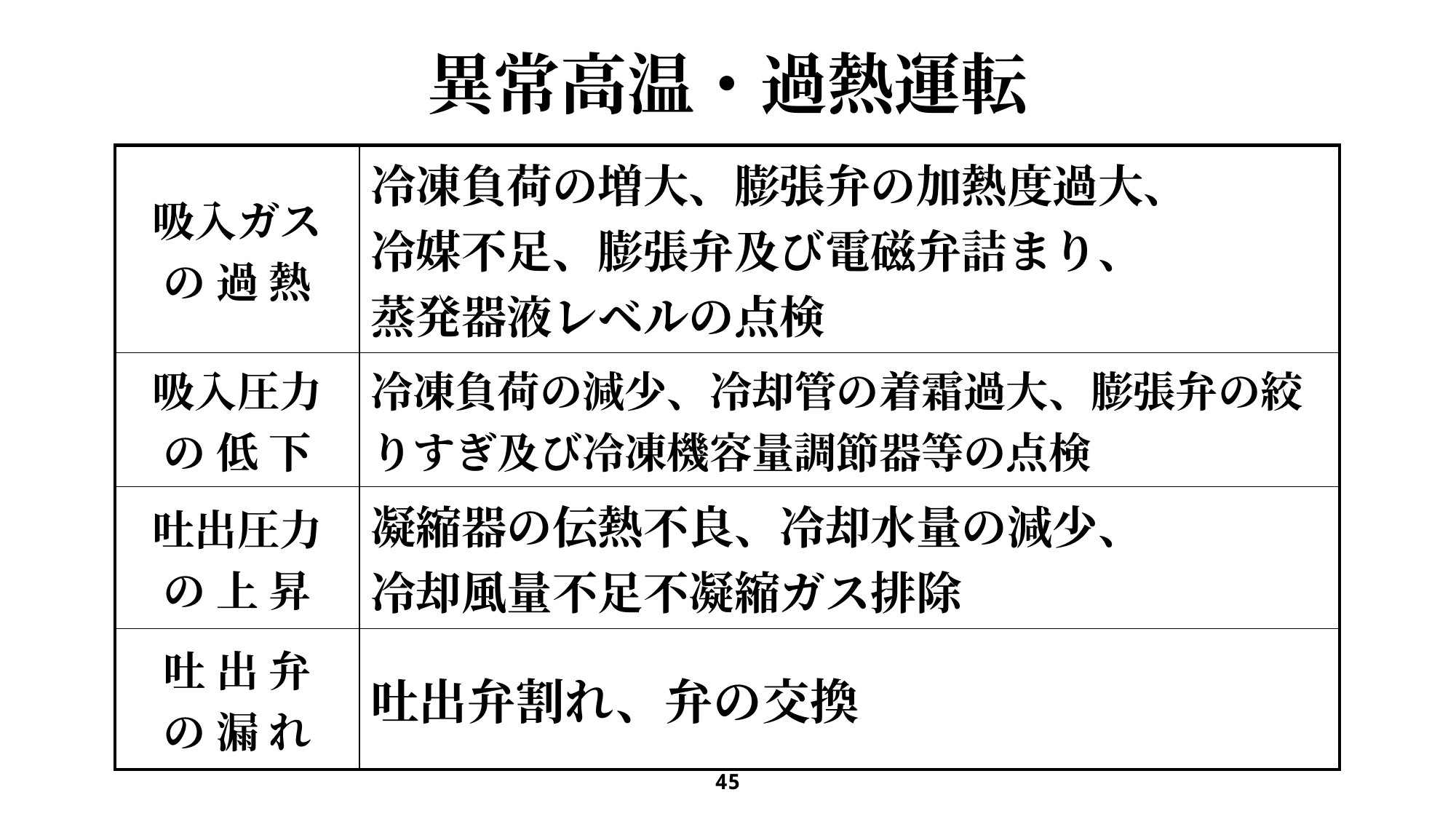

# 異常高温・過熱運転
| 吸入ガス の 過 熱 | 冷凍負荷の増大、膨張弁の加熱度過大、 冷媒不足、膨張弁及び電磁弁詰まり、 蒸発器液レベルの点検 |
| --- | --- |
| 吸入圧力 の 低 下 | 冷凍負荷の減少、冷却管の着霜過大、膨張弁の絞りすぎ及び冷凍機容量調節器等の点検 |
| 吐出圧力 の 上 昇 | 凝縮器の伝熱不良、冷却水量の減少、 冷却風量不足不凝縮ガス排除 |
| 吐 出 弁 の 漏 れ | 吐出弁割れ、弁の交換 |
|  |  |
| --- | --- |
|  |  |
|  |  |
|  |  |
|  |  |
45